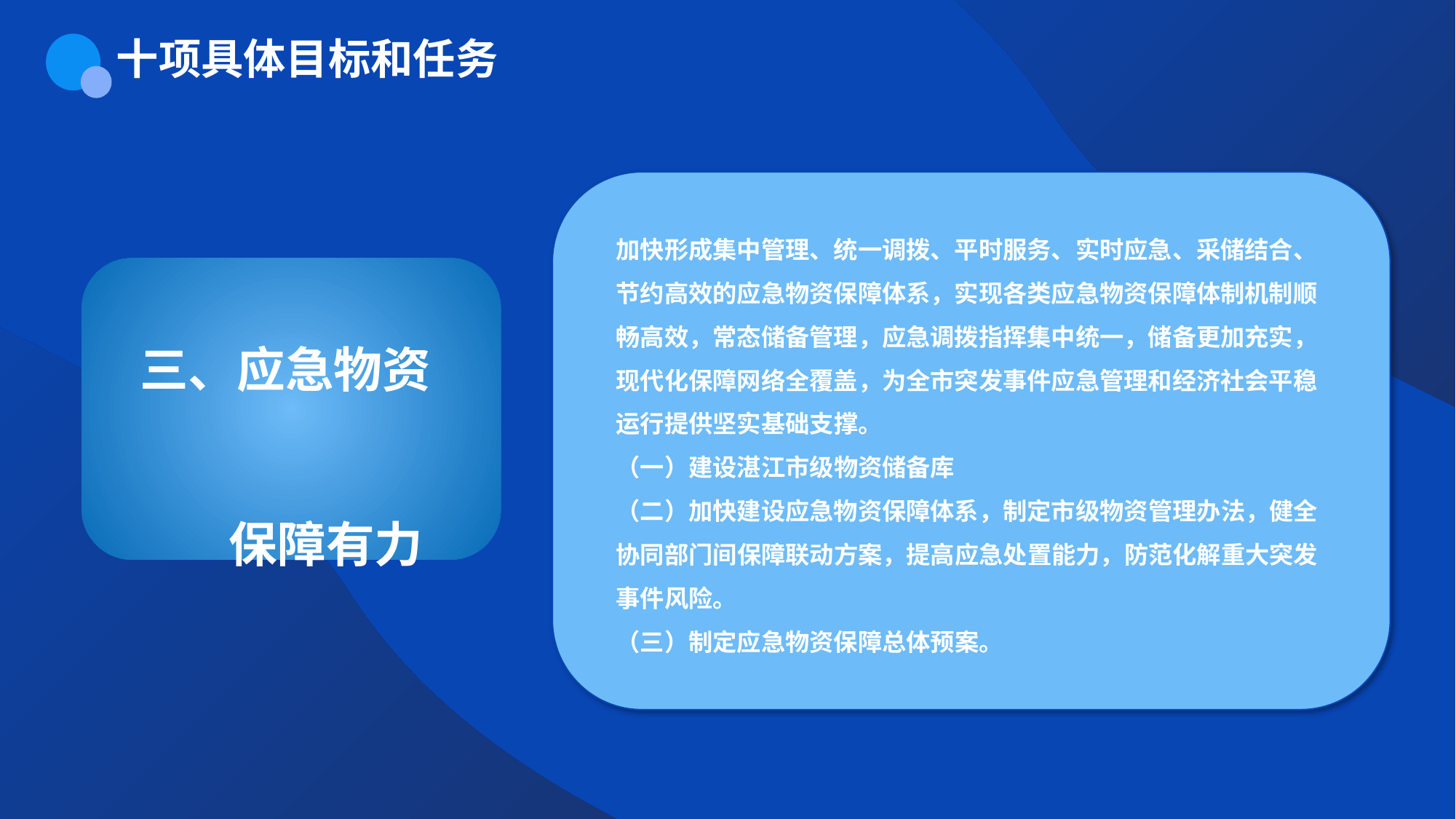

十项具体目标和任务

加快形成集中管理、统一调拨、平时服务、实时应急、采储结合、节约高效的应急物资保障体系，实现各类应急物资保障体制机制顺畅高效，常态储备管理，应急调拨指挥集中统一，储备更加充实，现代化保障网络全覆盖，为全市突发事件应急管理和经济社会平稳运行提供坚实基础支撑。
（一）建设湛江市级物资储备库
（二）加快建设应急物资保障体系，制定市级物资管理办法，健全协同部门间保障联动方案，提高应急处置能力，防范化解重大突发事件风险。
（三）制定应急物资保障总体预案。

三、应急物资
       保障有力